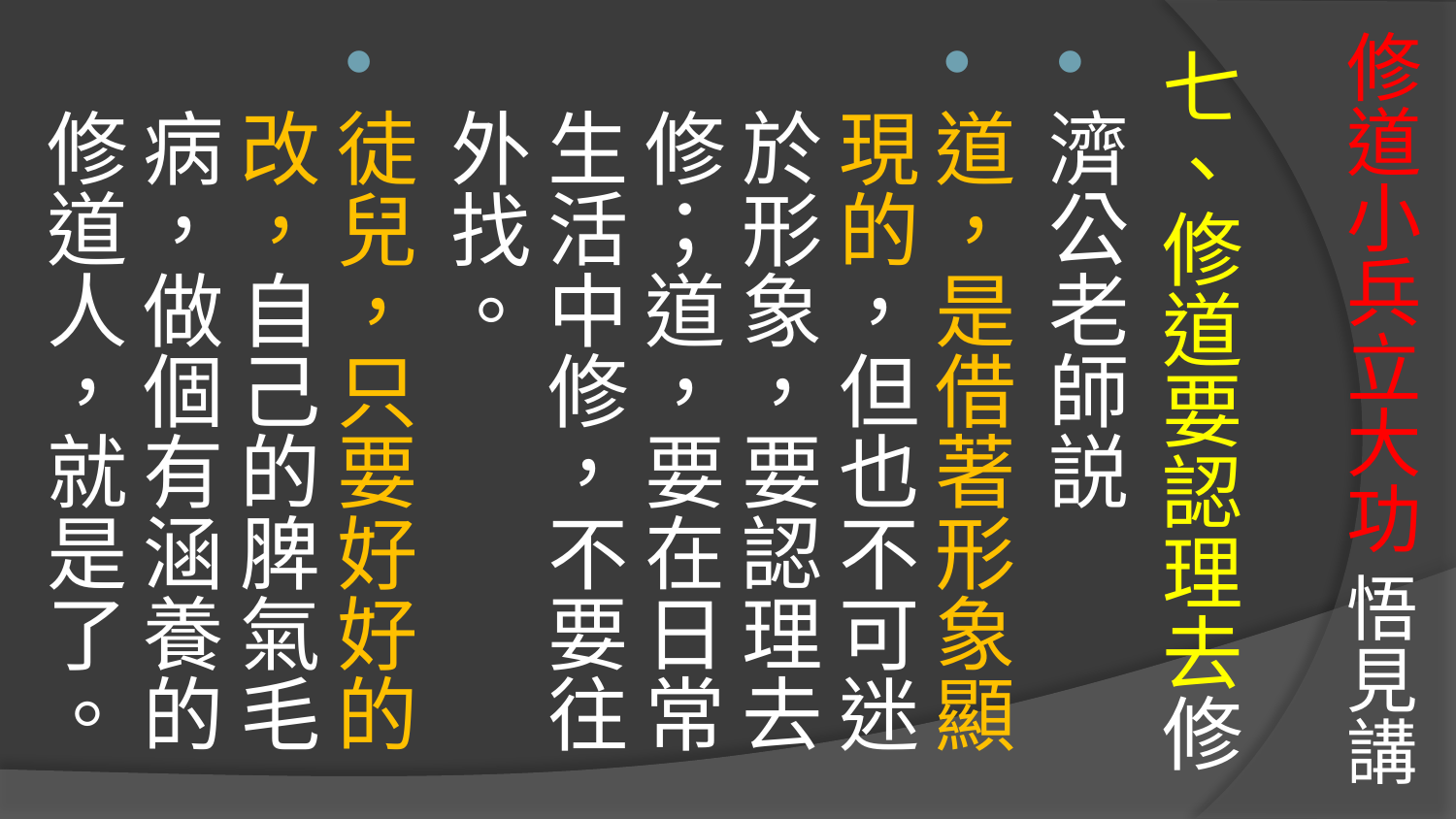

# 修道小兵立大功 悟見講
七、修道要認理去修
濟公老師説
道，是借著形象顯現的，但也不可迷於形象，要認理去修；道，要在日常生活中修，不要往外找。
徒兒，只要好好的改，自己的脾氣毛病，做個有涵養的修道人，就是了。